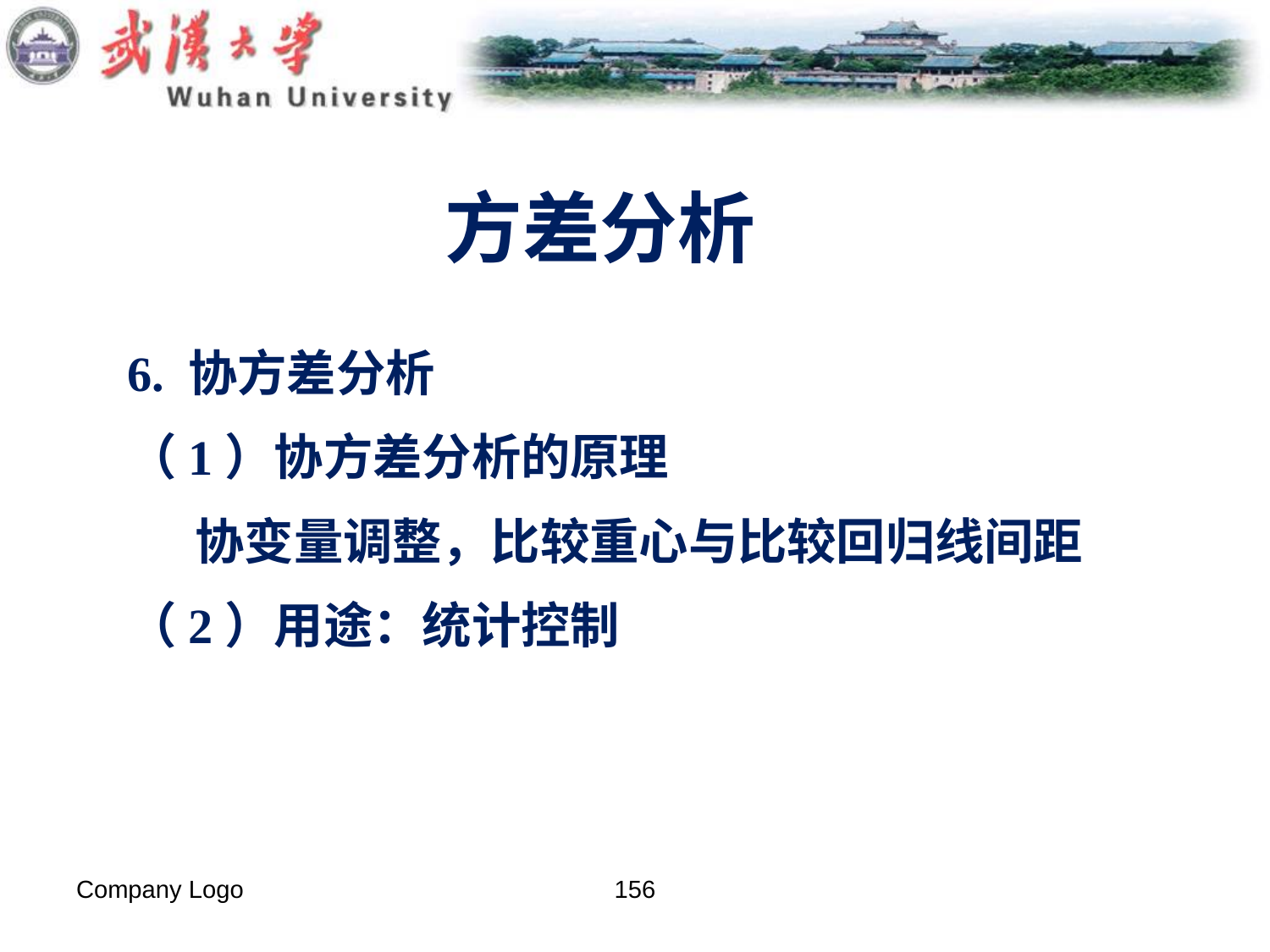

方差分析
6. 协方差分析
（1）协方差分析的原理
     协变量调整，比较重心与比较回归线间距
（2）用途：统计控制
Company Logo
156